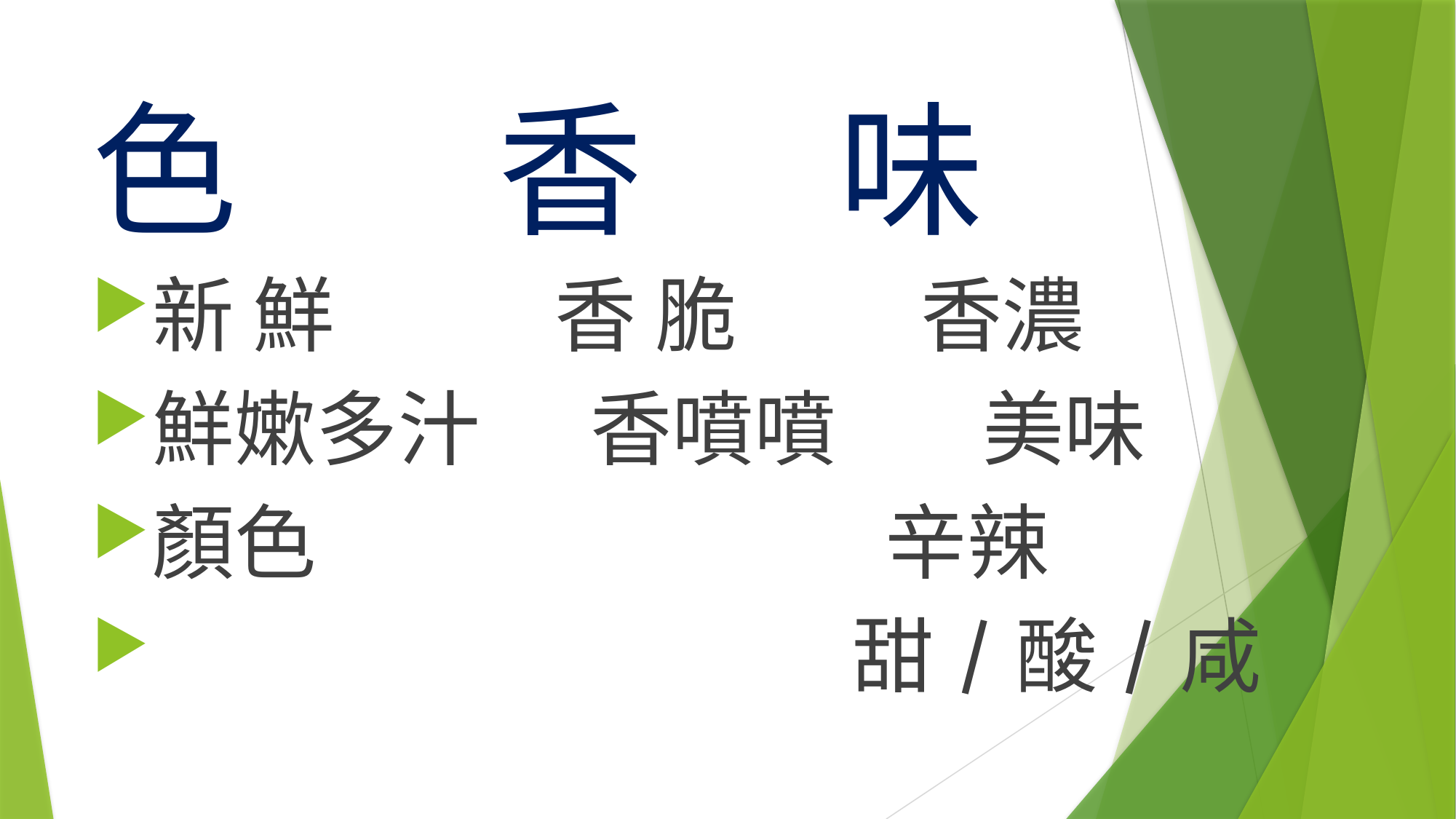

# 色        香      味
新 鮮            香 脆          香濃
鮮嫰多汁      香噴噴        美味
顏色                               辛辣
                                     甜/酸/咸